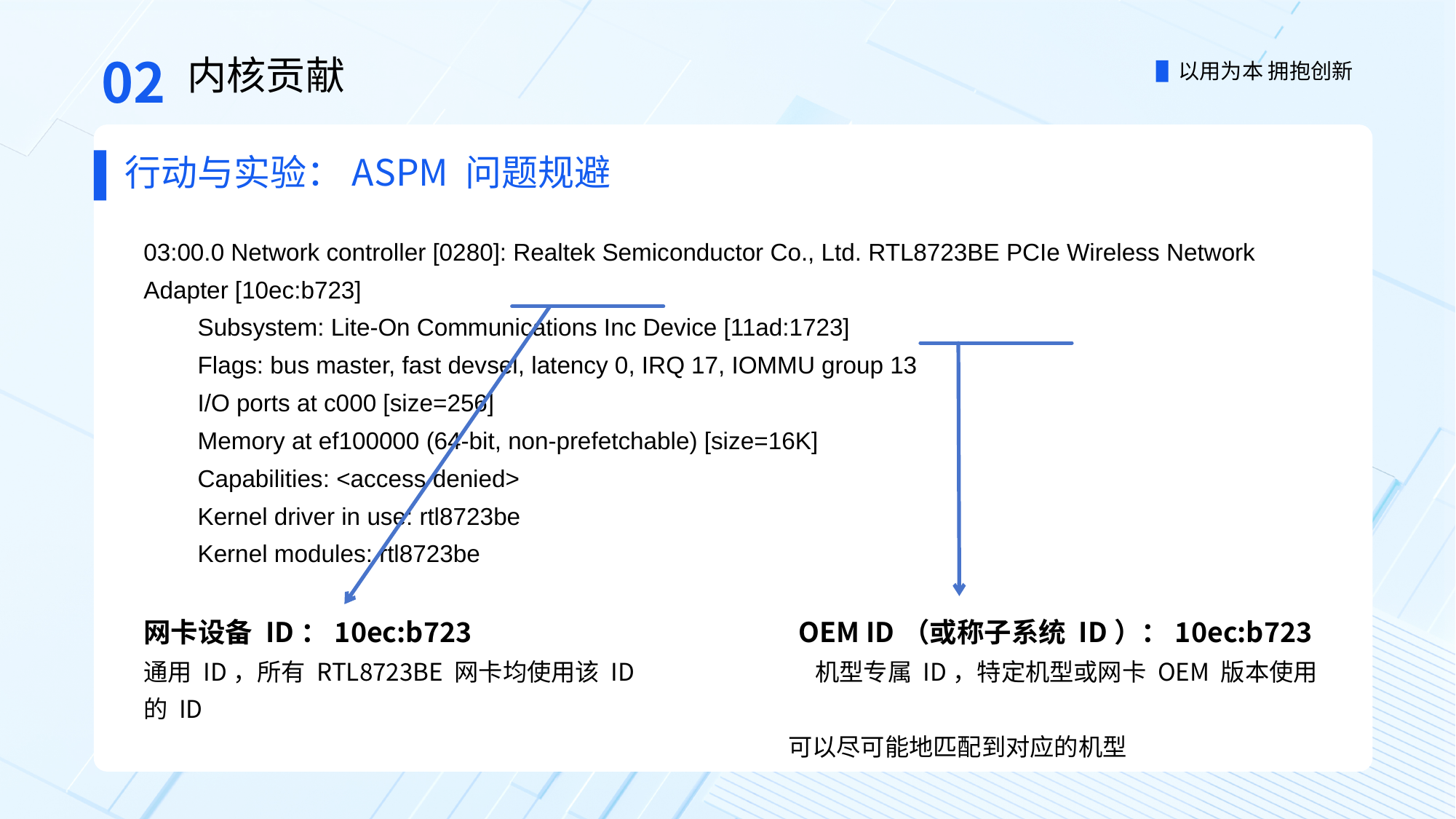

02
内核贡献
行动与实验：ASPM 问题规避
03:00.0 Network controller [0280]: Realtek Semiconductor Co., Ltd. RTL8723BE PCIe Wireless Network Adapter [10ec:b723]
        Subsystem: Lite-On Communications Inc Device [11ad:1723]
        Flags: bus master, fast devsel, latency 0, IRQ 17, IOMMU group 13
        I/O ports at c000 [size=256]
        Memory at ef100000 (64-bit, non-prefetchable) [size=16K]
        Capabilities: <access denied>
        Kernel driver in use: rtl8723be
        Kernel modules: rtl8723be

网卡设备 ID：10ec:b723                                                     OEM ID（或称子系统 ID）：10ec:b723
通用 ID，所有 RTL8723BE 网卡均使用该 ID                                机型专属 ID，特定机型或网卡 OEM 版本使用的 ID
                                                                                                                     可以尽可能地匹配到对应的机型